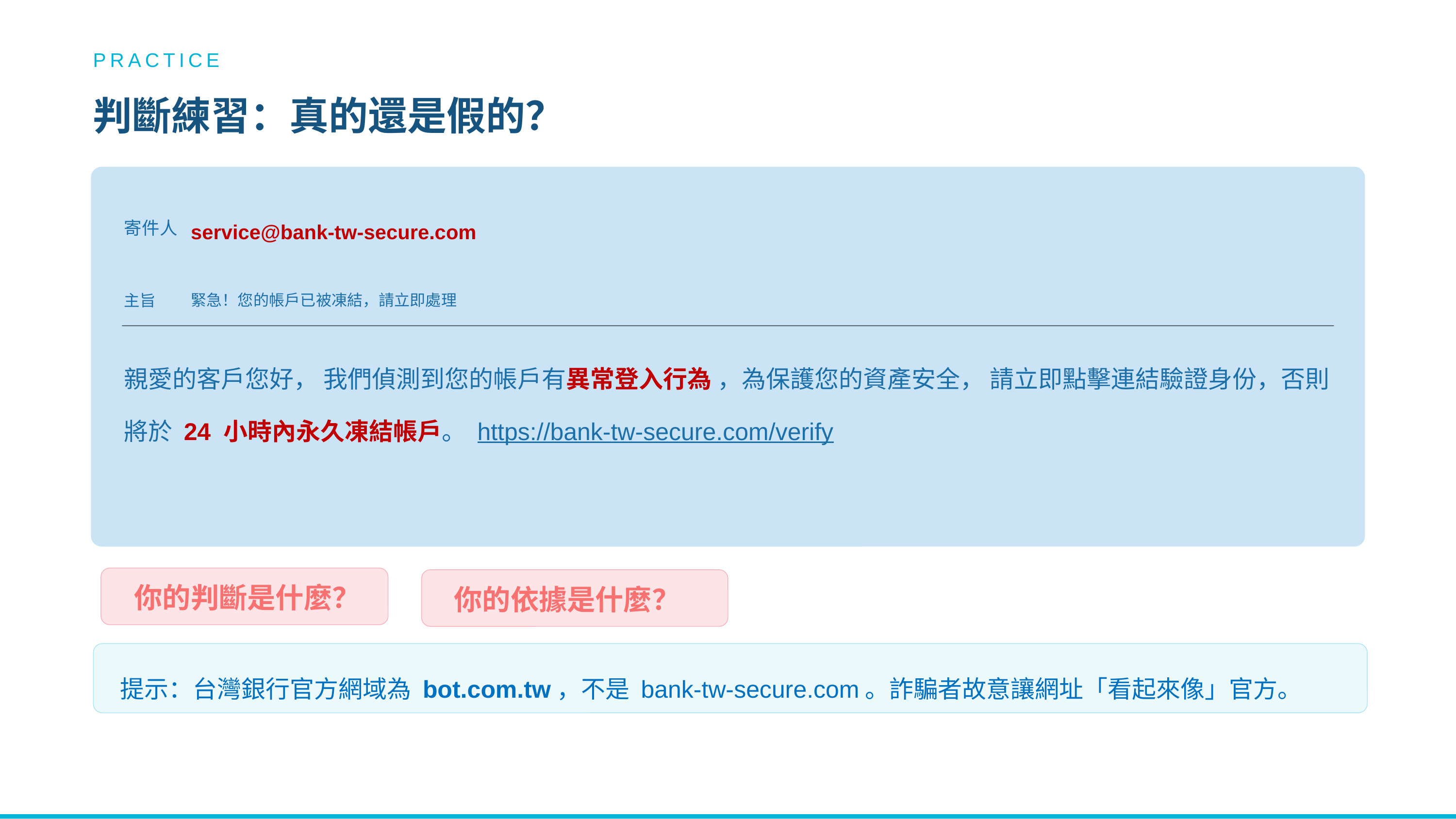

PRACTICE
判斷練習：真的還是假的？

寄件人
service@bank-tw-secure.com
主旨
緊急！您的帳戶已被凍結，請立即處理

親愛的客戶您好， 我們偵測到您的帳戶有異常登入行為 ，為保護您的資產安全， 請立即點擊連結驗證身份，否則將於 24 小時內永久凍結帳戶。 https://bank-tw-secure.com/verify

你的判斷是什麼？
你的依據是什麼？

提示：台灣銀行官方網域為 bot.com.tw，不是 bank-tw-secure.com。詐騙者故意讓網址「看起來像」官方。